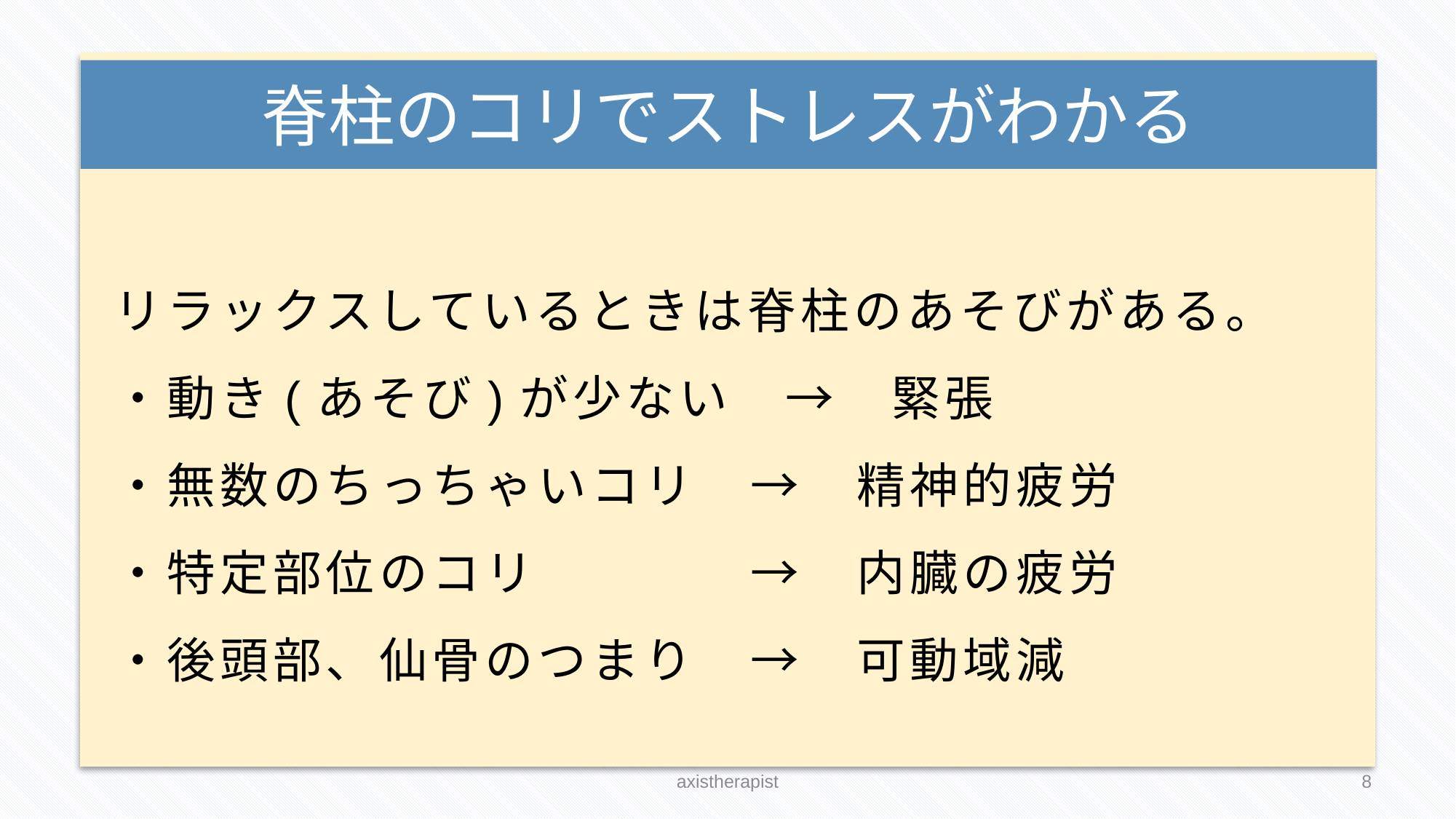

# 脊柱のコリでストレスがわかる
リラックスしているときは脊柱のあそびがある。
・動き(あそび)が少ない　→　緊張
・無数のちっちゃいコリ　→　精神的疲労
・特定部位のコリ　　　　→　内臓の疲労
・後頭部、仙骨のつまり　→　可動域減
axistherapist
8